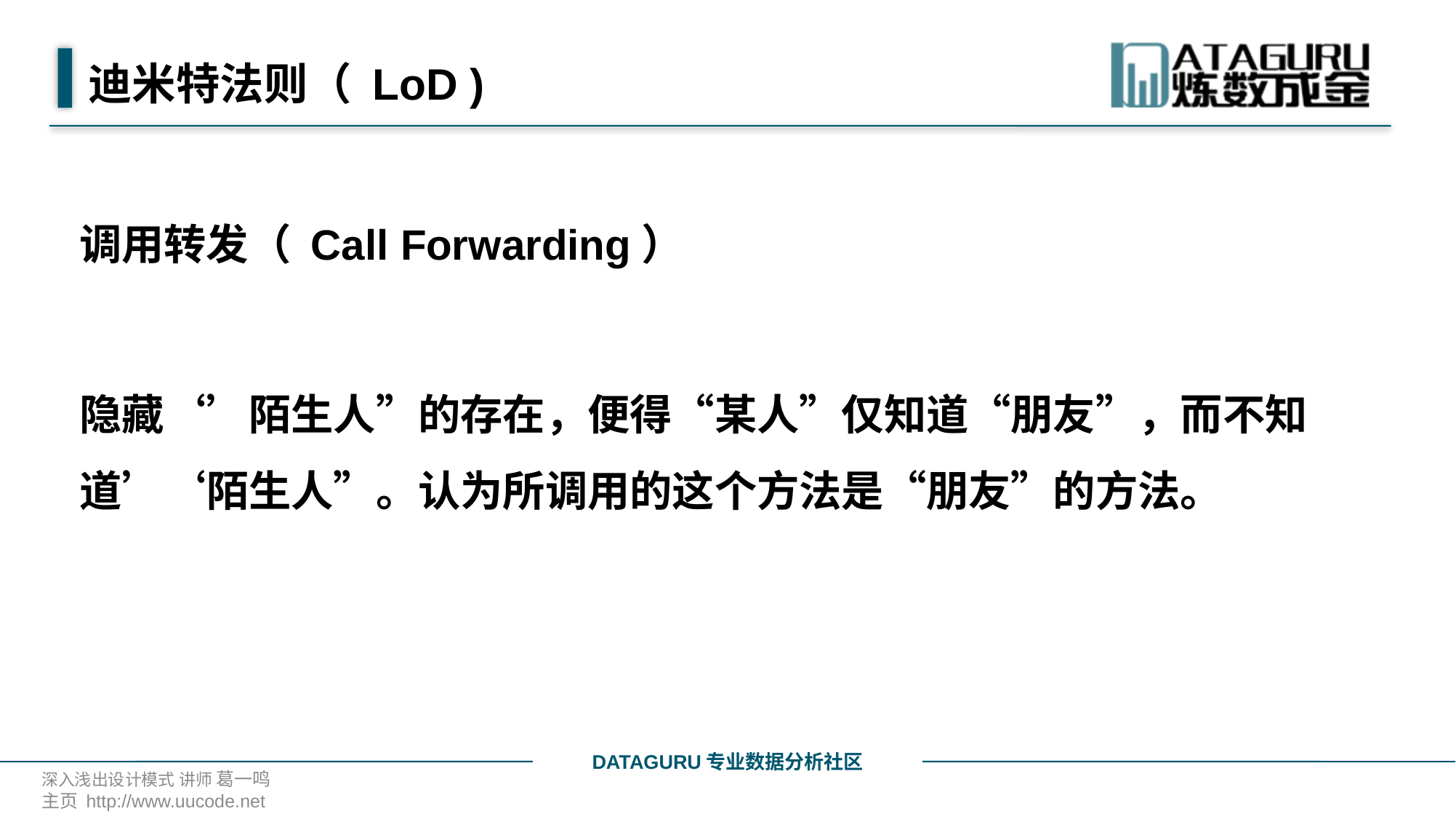

# 迪米特法则（ LoD )
调用转发（ Call Forwarding）

隐藏‘’陌生人”的存在，便得“某人”仅知道“朋友”，而不知道’‘陌生人”。认为所调用的这个方法是“朋友”的方法。